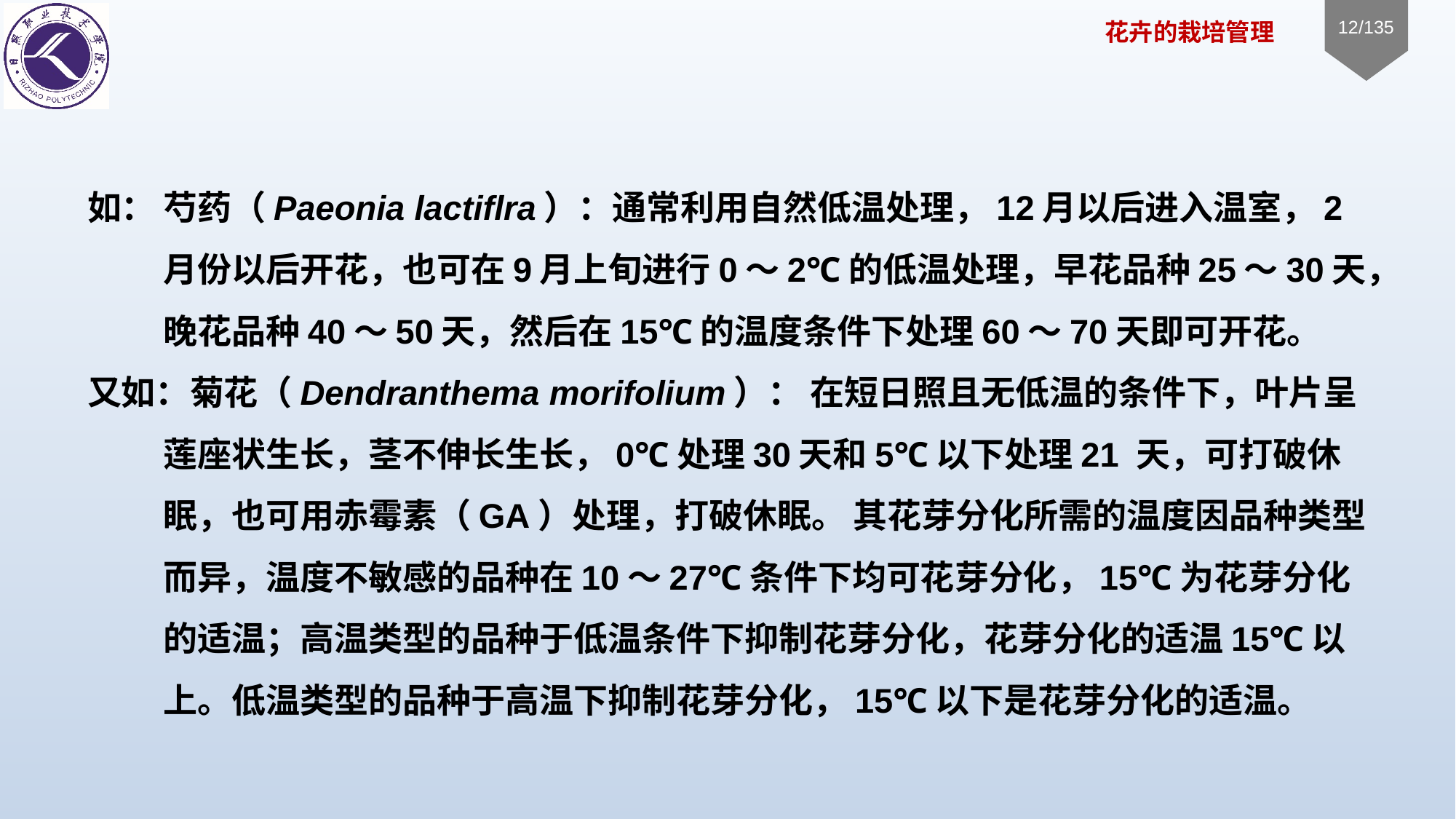

如： 芍药（Paeonia lactiflra）：通常利用自然低温处理，12月以后进入温室，2月份以后开花，也可在9月上旬进行0～2℃的低温处理，早花品种25～30天，晚花品种40～50天，然后在15℃的温度条件下处理60～70天即可开花。
又如：菊花（Dendranthema morifolium）： 在短日照且无低温的条件下，叶片呈莲座状生长，茎不伸长生长，0℃处理30天和5℃以下处理21 天，可打破休眠，也可用赤霉素（GA）处理，打破休眠。 其花芽分化所需的温度因品种类型而异，温度不敏感的品种在10～27℃条件下均可花芽分化，15℃为花芽分化的适温；高温类型的品种于低温条件下抑制花芽分化，花芽分化的适温15℃以上。低温类型的品种于高温下抑制花芽分化，15℃以下是花芽分化的适温。